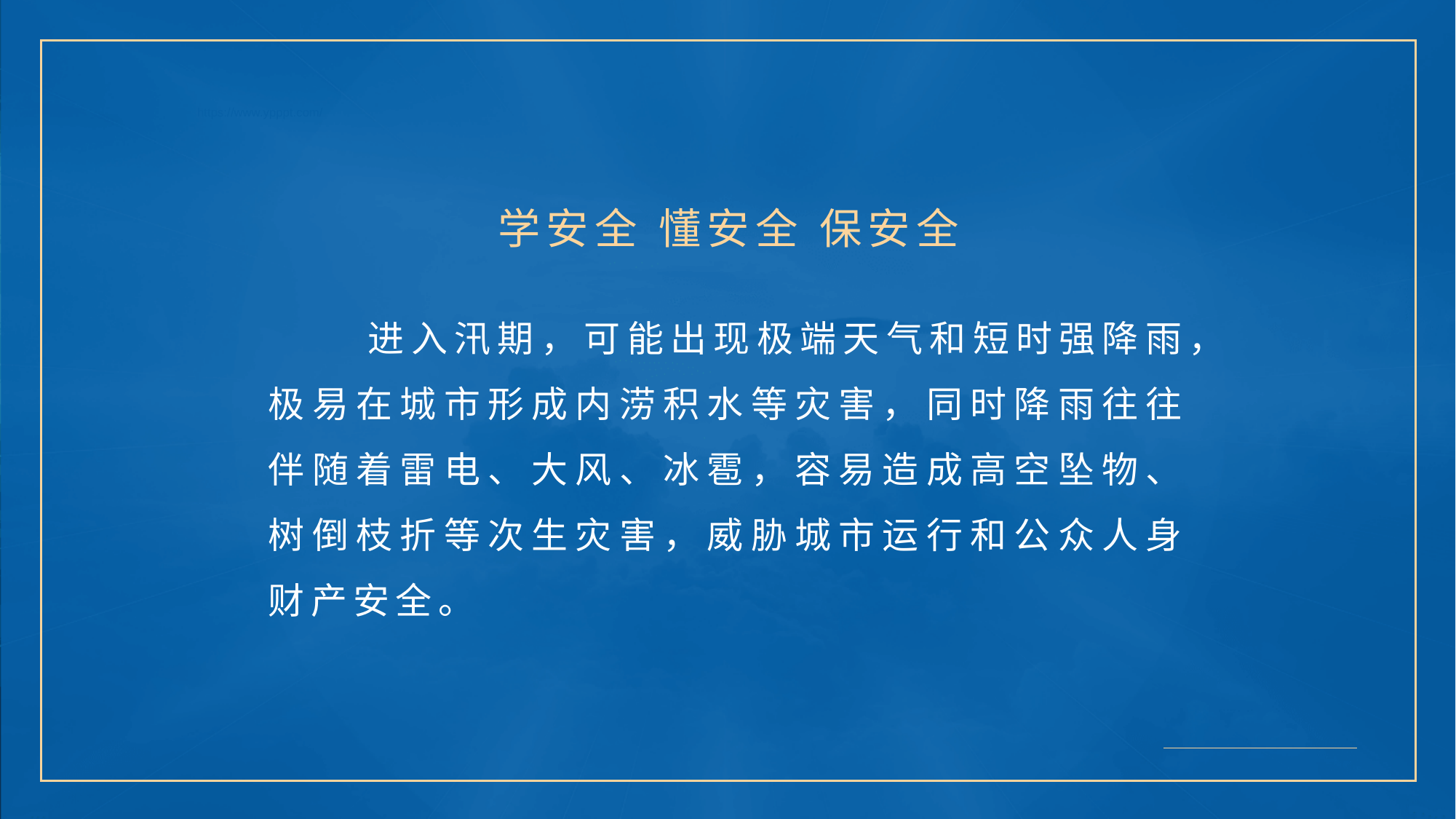

https://www.ypppt.com/
学安全 懂安全 保安全
      进入汛期，可能出现极端天气和短时强降雨，极易在城市形成内涝积水等灾害，同时降雨往往伴随着雷电、大风、冰雹，容易造成高空坠物、树倒枝折等次生灾害，威胁城市运行和公众人身财产安全。